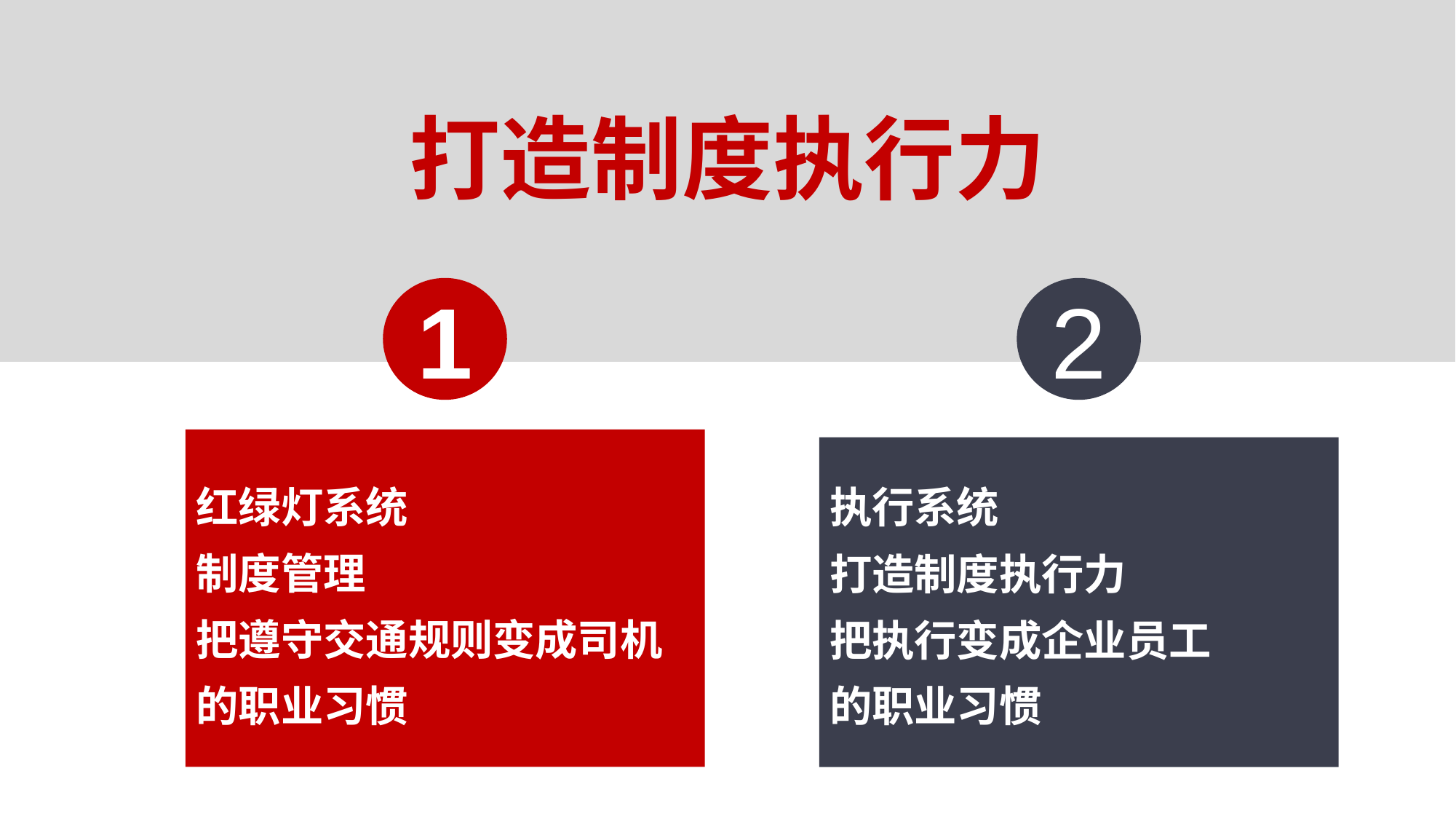

打造制度执行力
1
2

红绿灯系统
制度管理
把遵守交通规则变成司机的职业习惯

执行系统
打造制度执行力
把执行变成企业员工
的职业习惯
一种集合，文字，图像，图表，图片，声音，动画等多种元素的表达方式
36